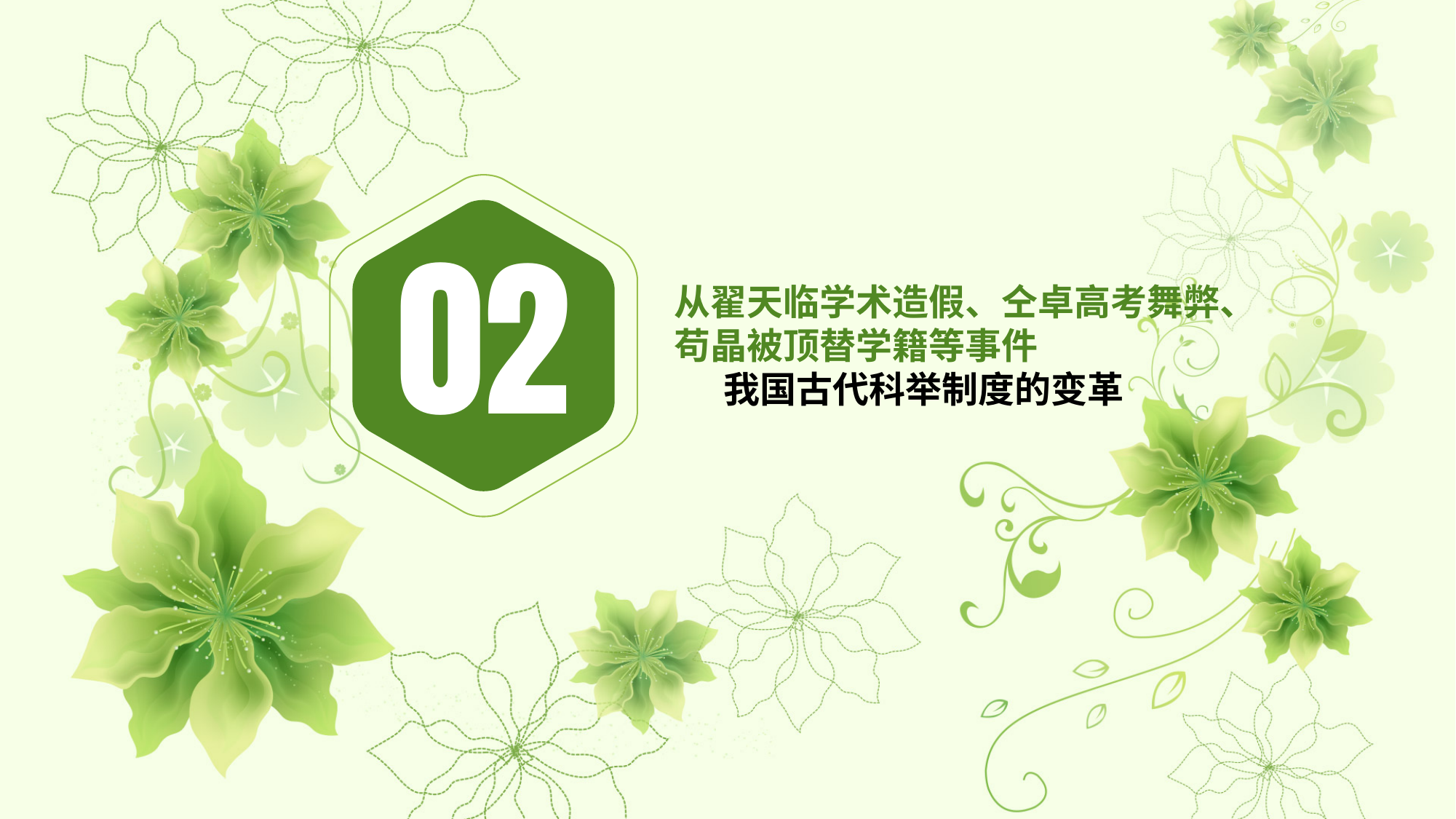

02
从翟天临学术造假、仝卓高考舞弊、
苟晶被顶替学籍等事件
     我国古代科举制度的变革